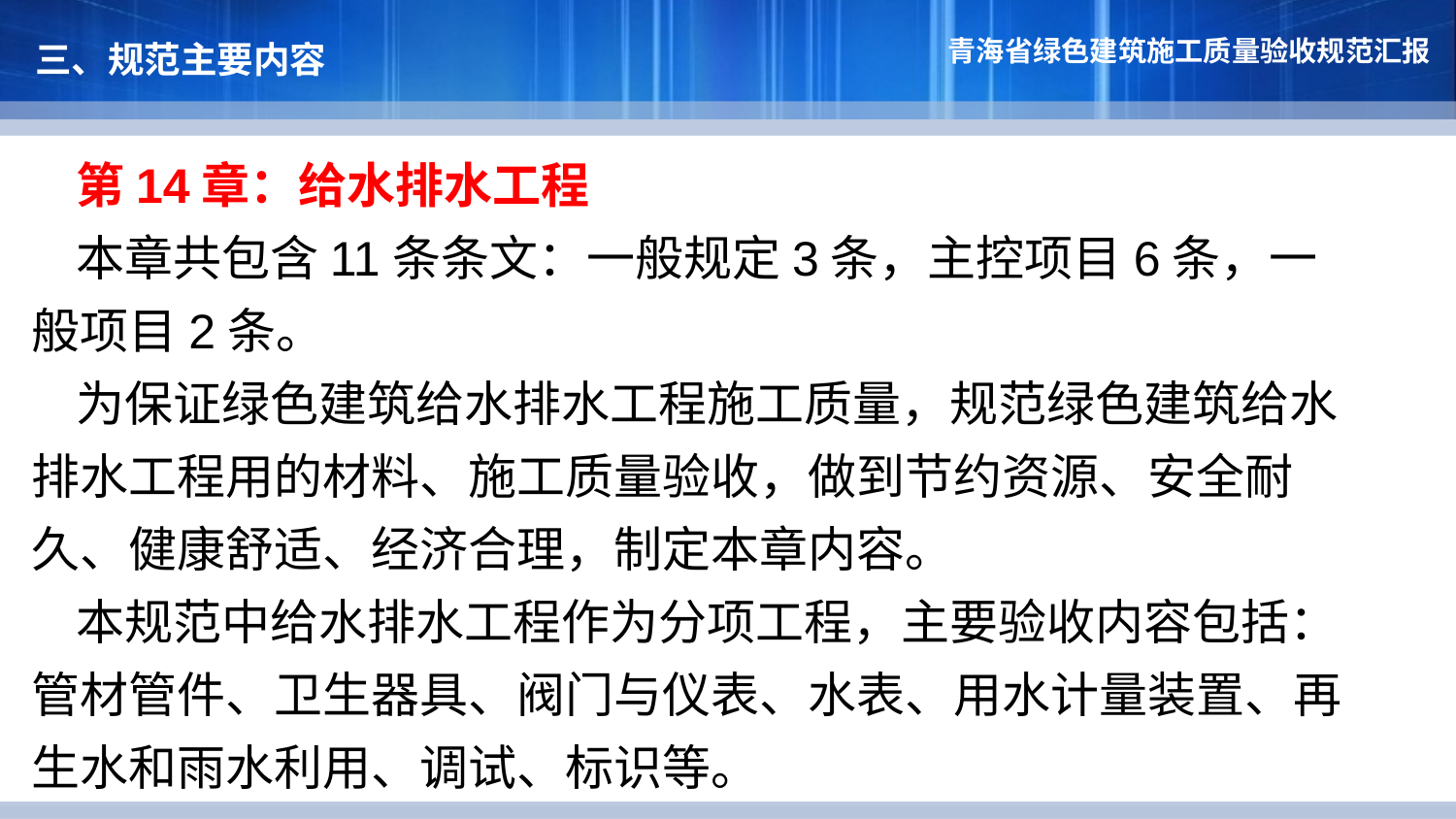

三、规范主要内容
   第14章：给水排水工程
   本章共包含11条条文：一般规定3条，主控项目6条，一般项目2条。
   为保证绿色建筑给水排水工程施工质量，规范绿色建筑给水排水工程用的材料、施工质量验收，做到节约资源、安全耐久、健康舒适、经济合理，制定本章内容。
   本规范中给水排水工程作为分项工程，主要验收内容包括：管材管件、卫生器具、阀门与仪表、水表、用水计量装置、再生水和雨水利用、调试、标识等。